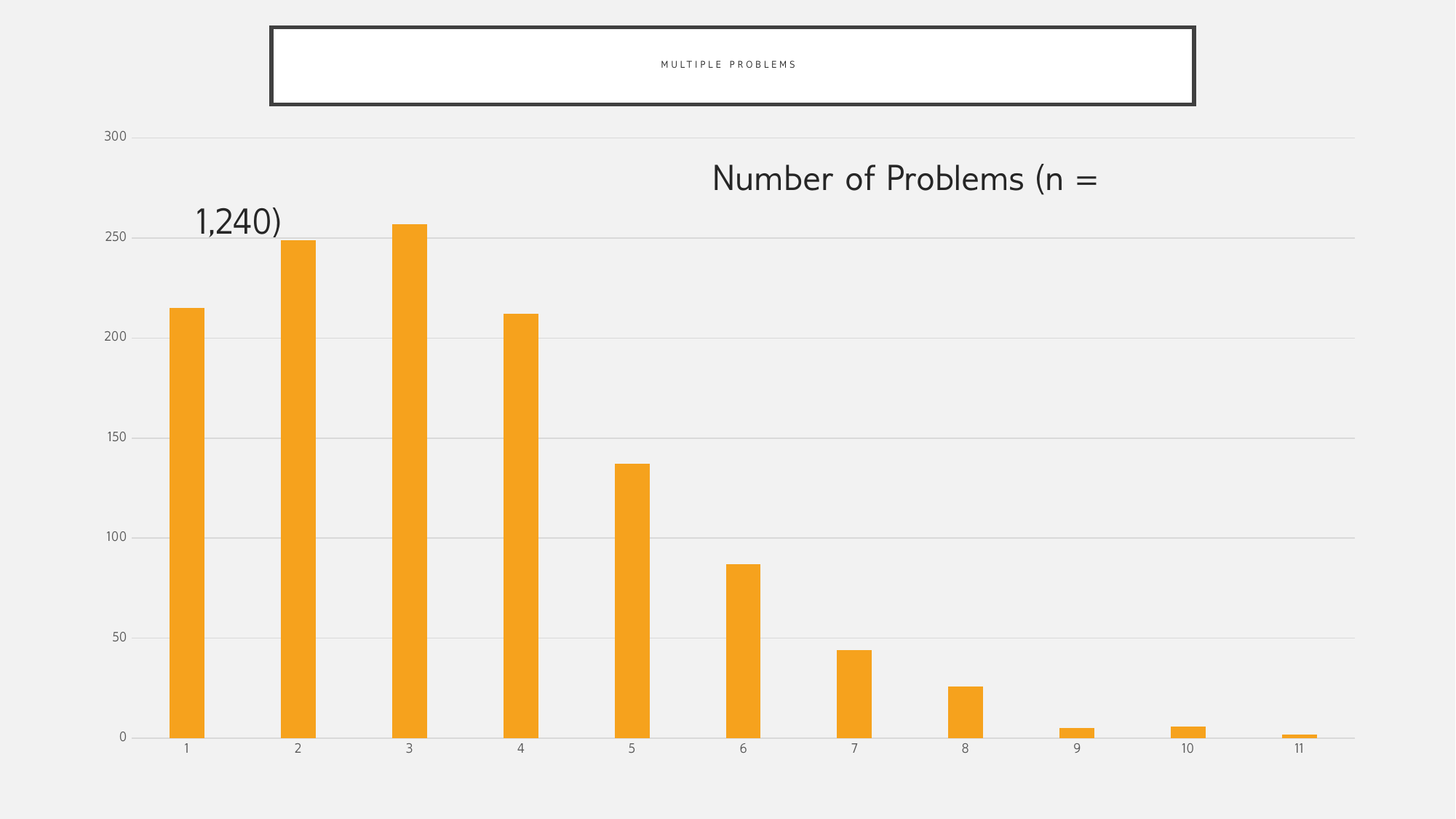

# Multiple Problems

### Chart

| Category | 系列 1 |
|---|---|
| 1 | 215.0 |
| 2 | 249.0 |
| 3 | 257.0 |
| 4 | 212.0 |
| 5 | 137.0 |
| 6 | 87.0 |
| 7 | 44.0 |
| 8 | 26.0 |
| 9 | 5.0 |
| 10 | 6.0 |
| 11 | 2.0 |
                                                               Number of Problems (n = 1,240)